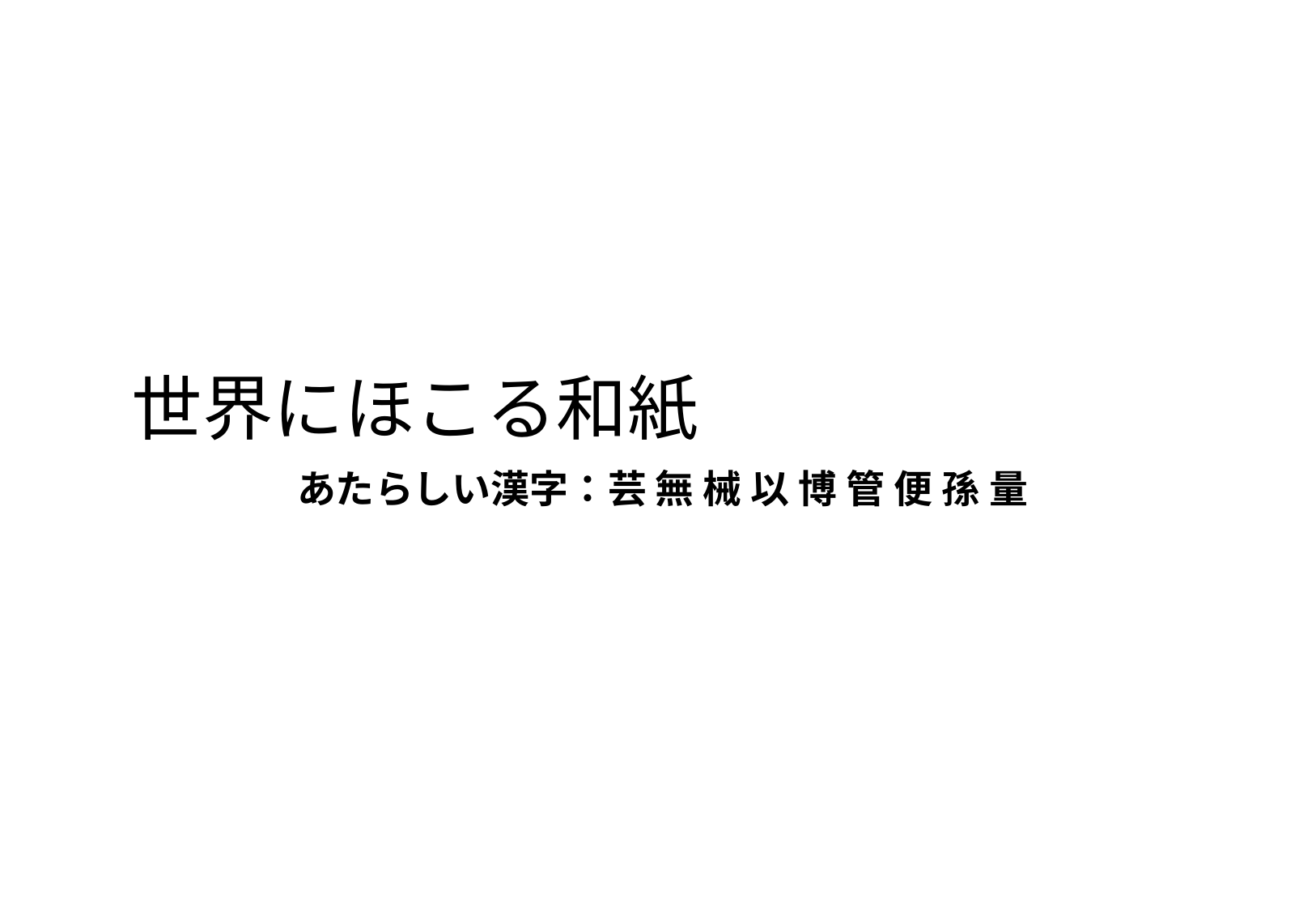

# 世界にほこる和紙
あたらしい漢字：芸 無 械 以 博 管 便 孫 量